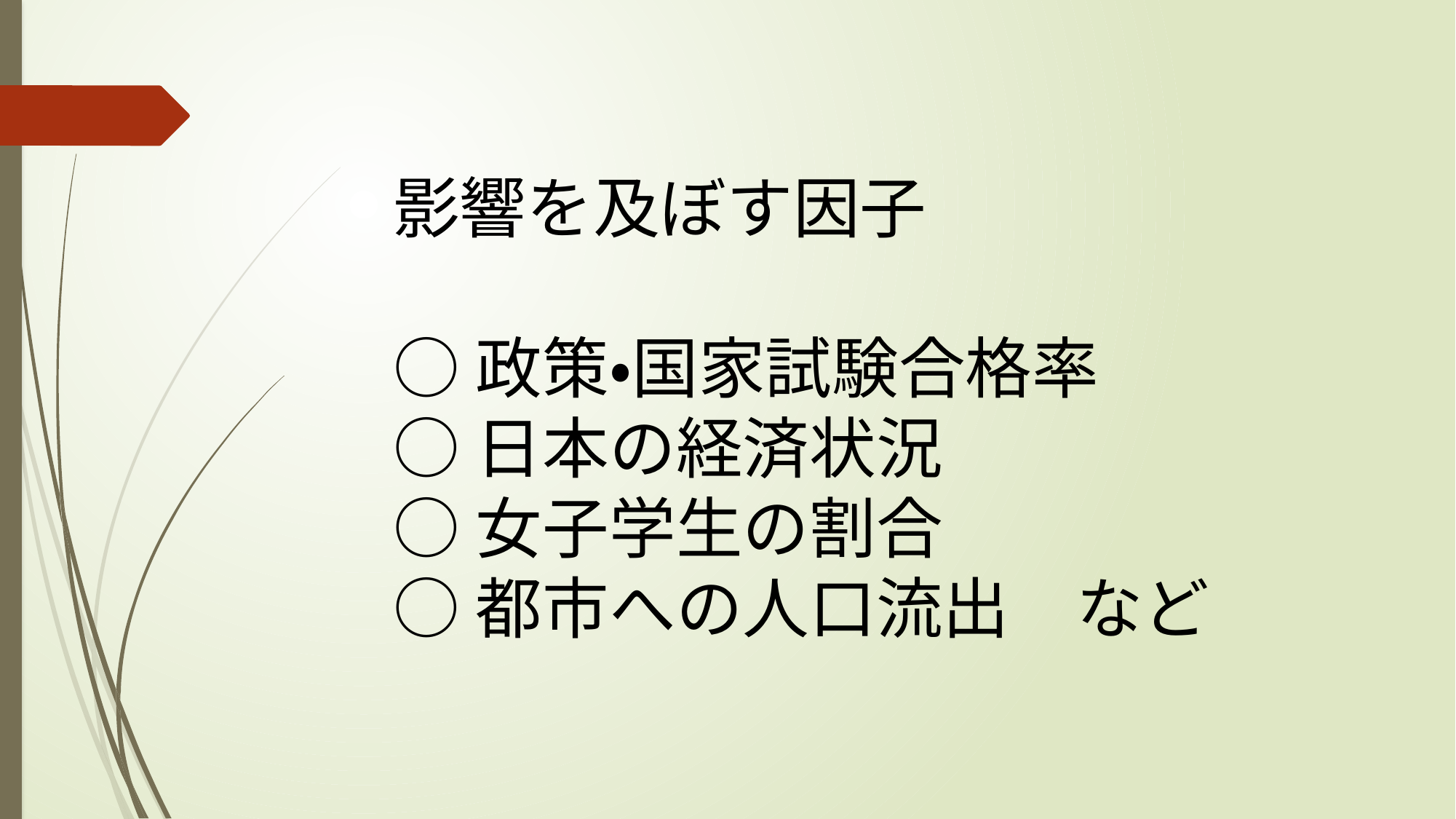

影響を及ぼす因子

○政策・国家試験合格率
○日本の経済状況
○女子学生の割合
○都市への人口流出　など